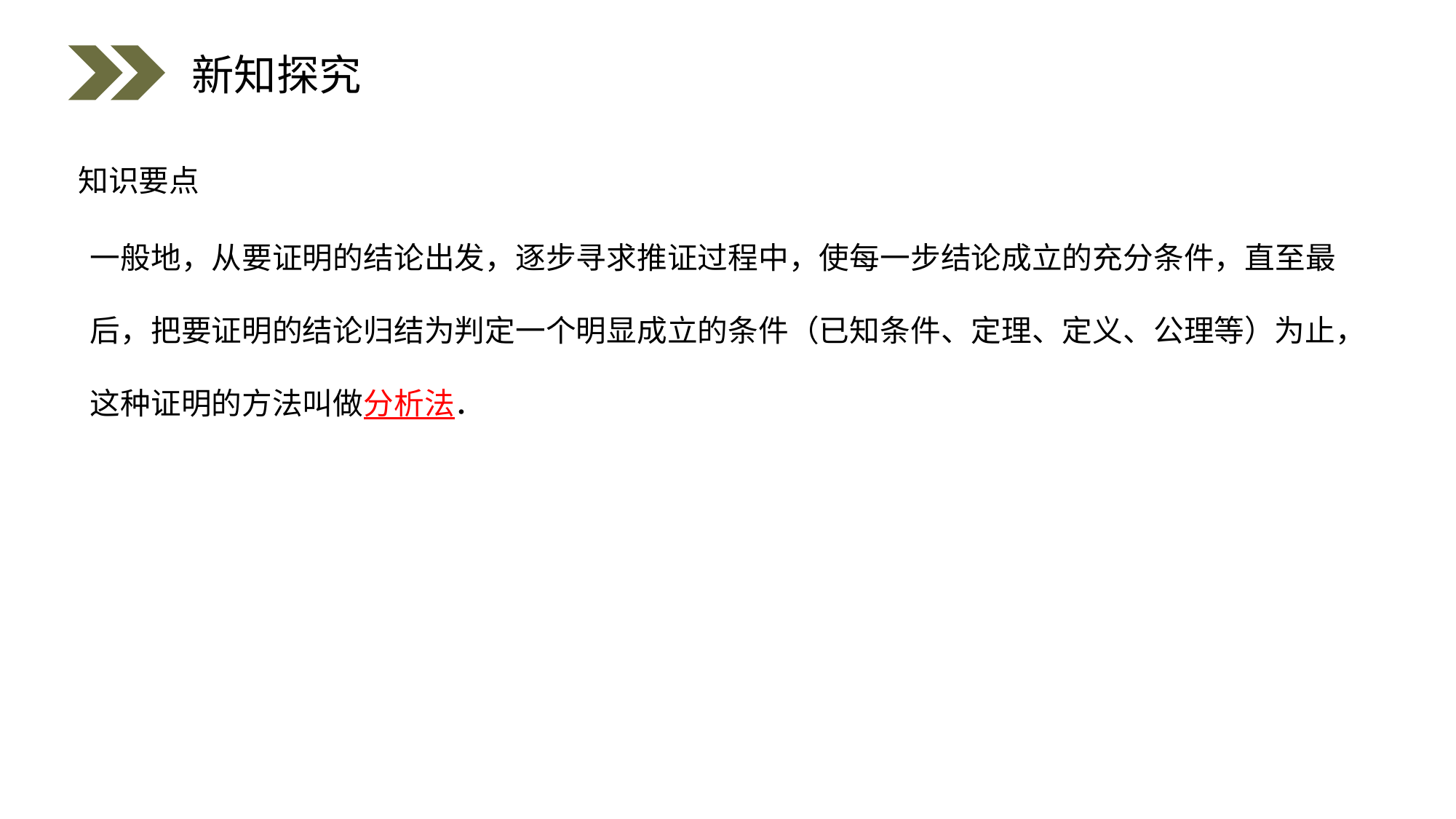

新知探究
知识要点
一般地，从要证明的结论出发，逐步寻求推证过程中，使每一步结论成立的充分条件，直至最后，把要证明的结论归结为判定一个明显成立的条件（已知条件、定理、定义、公理等）为止，这种证明的方法叫做分析法．